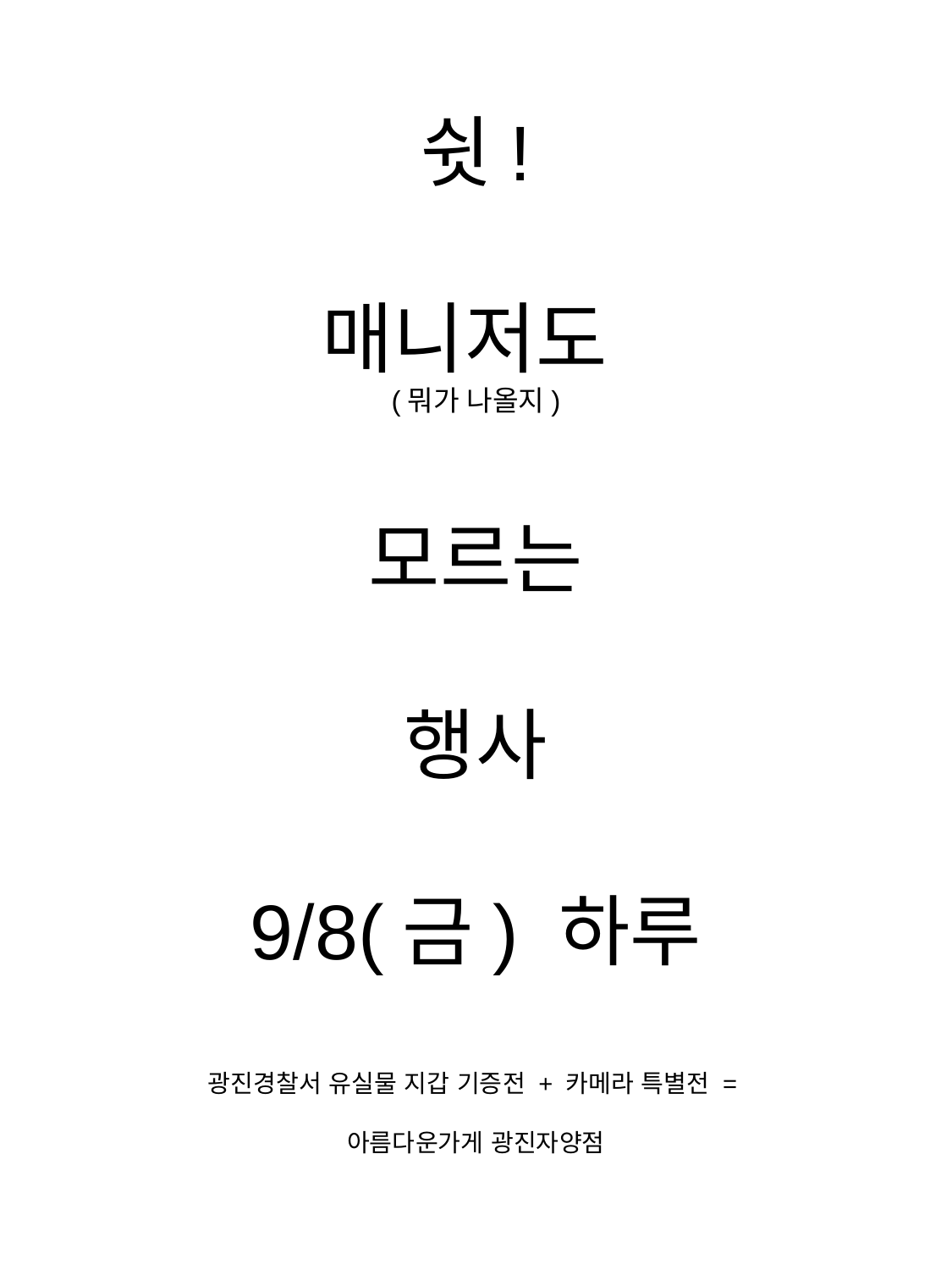

# 쉿! 매니저도 (뭐가 나올지) 모르는 행사 9/8(금) 하루 광진경찰서 유실물 지갑 기증전 + 카메라 특별전 = 아름다운가게 광진자양점